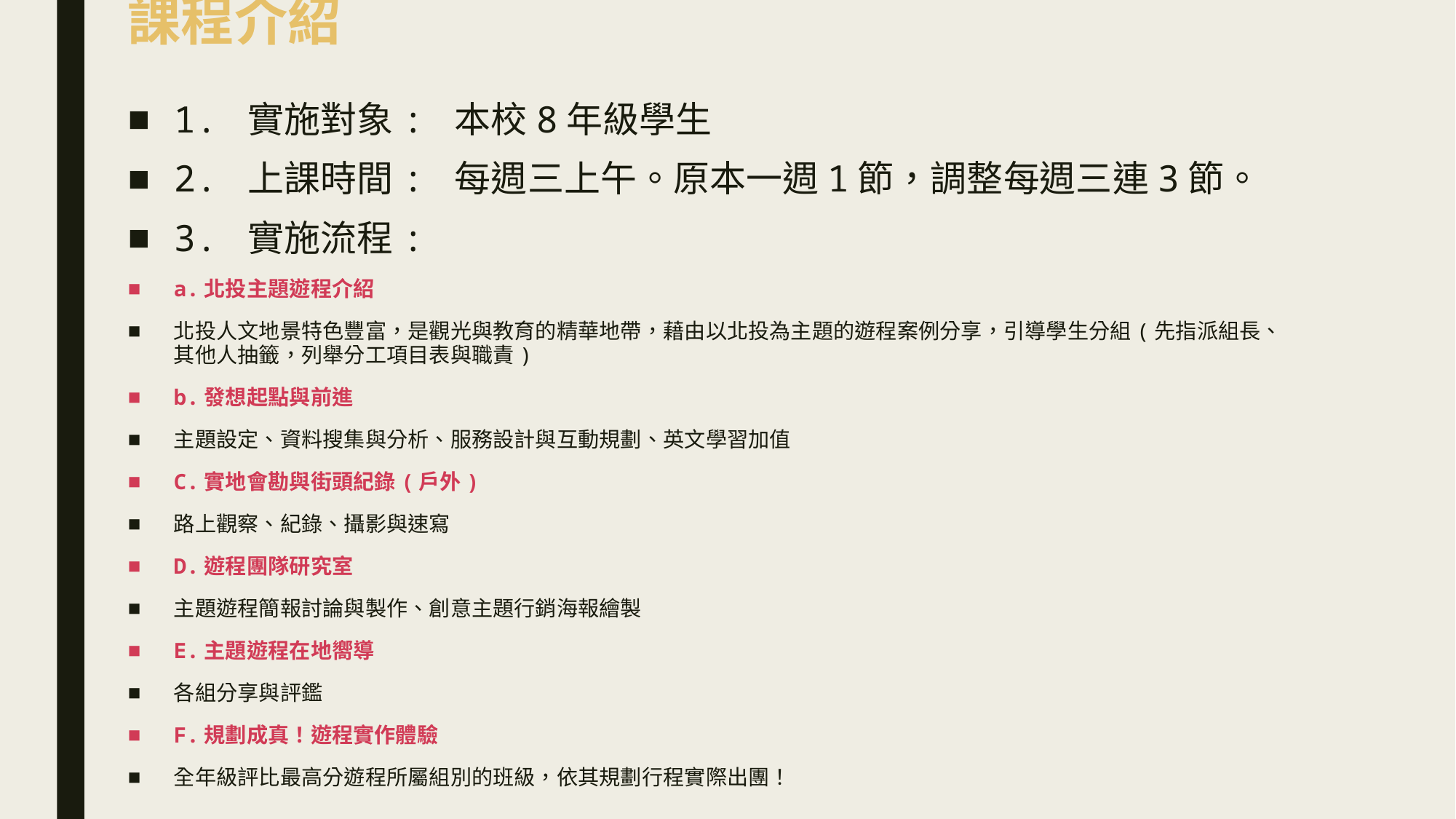

# 課程介紹
1. 實施對象: 本校8年級學生
2. 上課時間: 每週三上午。原本一週1節，調整每週三連3節。
3. 實施流程:
a.北投主題遊程介紹
北投人文地景特色豐富，是觀光與教育的精華地帶，藉由以北投為主題的遊程案例分享，引導學生分組(先指派組長、其他人抽籤，列舉分工項目表與職責)
b.發想起點與前進
主題設定、資料搜集與分析、服務設計與互動規劃、英文學習加值
C.實地會勘與街頭紀錄(戶外)
路上觀察、紀錄、攝影與速寫
D.遊程團隊研究室
主題遊程簡報討論與製作、創意主題行銷海報繪製
E.主題遊程在地嚮導
各組分享與評鑑
F.規劃成真！遊程實作體驗
全年級評比最高分遊程所屬組別的班級，依其規劃行程實際出團！